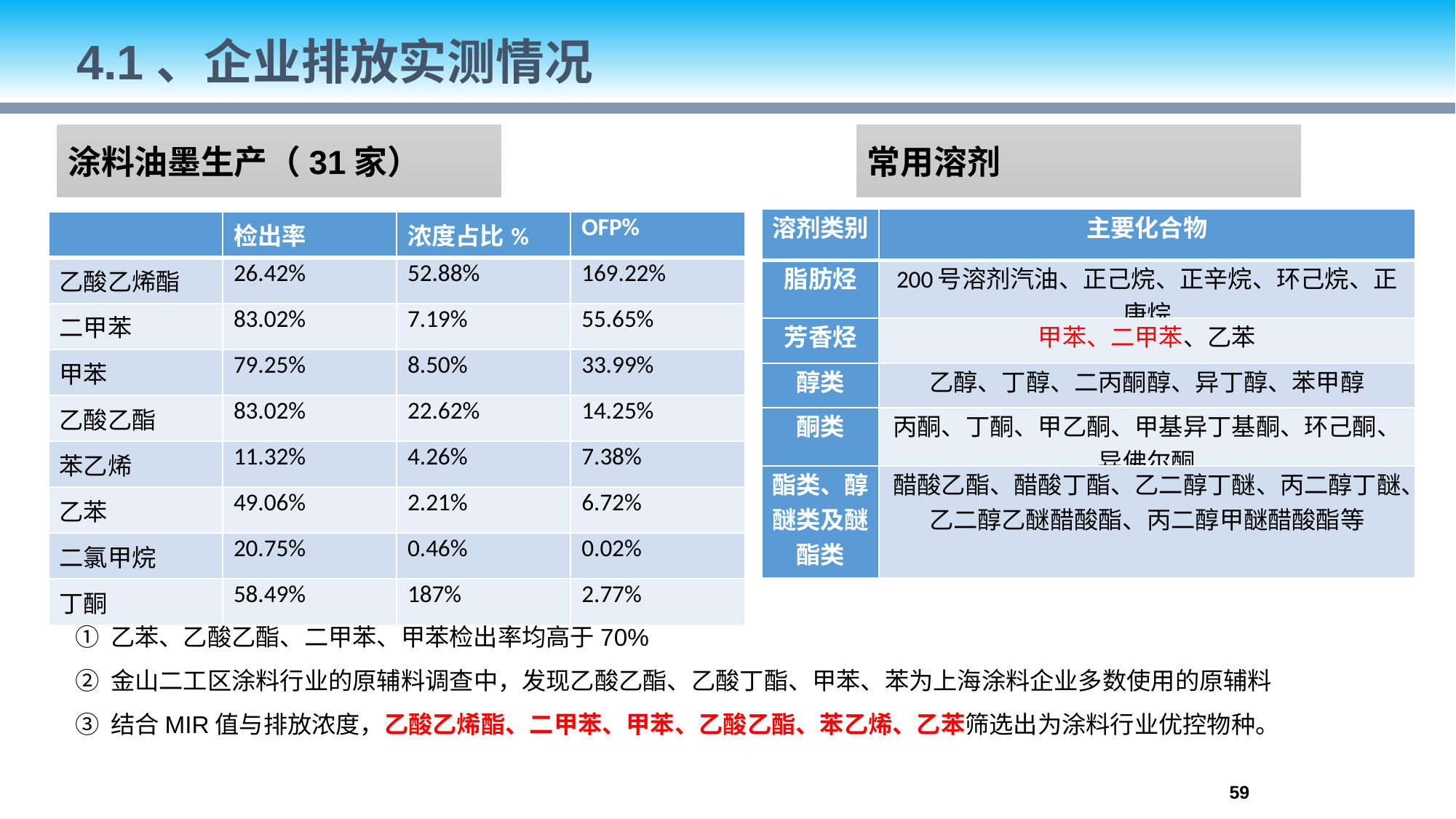

4.1、企业排放实测情况
涂料油墨生产（31家）
常用溶剂
| 溶剂类别 | 主要化合物 |
| --- | --- |
| 脂肪烃 | 200号溶剂汽油、正己烷、正辛烷、环己烷、正庚烷 |
| 芳香烃 | 甲苯、二甲苯、乙苯 |
| 醇类 | 乙醇、丁醇、二丙酮醇、异丁醇、苯甲醇 |
| 酮类 | 丙酮、丁酮、甲乙酮、甲基异丁基酮、环己酮、异佛尔酮 |
| 酯类、醇醚类及醚酯类 | 醋酸乙酯、醋酸丁酯、乙二醇丁醚、丙二醇丁醚、乙二醇乙醚醋酸酯、丙二醇甲醚醋酸酯等 |
|  | 检出率 | 浓度占比% | OFP% |
| --- | --- | --- | --- |
| 乙酸乙烯酯 | 26.42% | 52.88% | 169.22% |
| 二甲苯 | 83.02% | 7.19% | 55.65% |
| 甲苯 | 79.25% | 8.50% | 33.99% |
| 乙酸乙酯 | 83.02% | 22.62% | 14.25% |
| 苯乙烯 | 11.32% | 4.26% | 7.38% |
| 乙苯 | 49.06% | 2.21% | 6.72% |
| 二氯甲烷 | 20.75% | 0.46% | 0.02% |
| 丁酮 | 58.49% | 187% | 2.77% |
① 乙苯、乙酸乙酯、二甲苯、甲苯检出率均高于70%
② 金山二工区涂料行业的原辅料调查中，发现乙酸乙酯、乙酸丁酯、甲苯、苯为上海涂料企业多数使用的原辅料
③ 结合MIR值与排放浓度，乙酸乙烯酯、二甲苯、甲苯、乙酸乙酯、苯乙烯、乙苯筛选出为涂料行业优控物种。
59